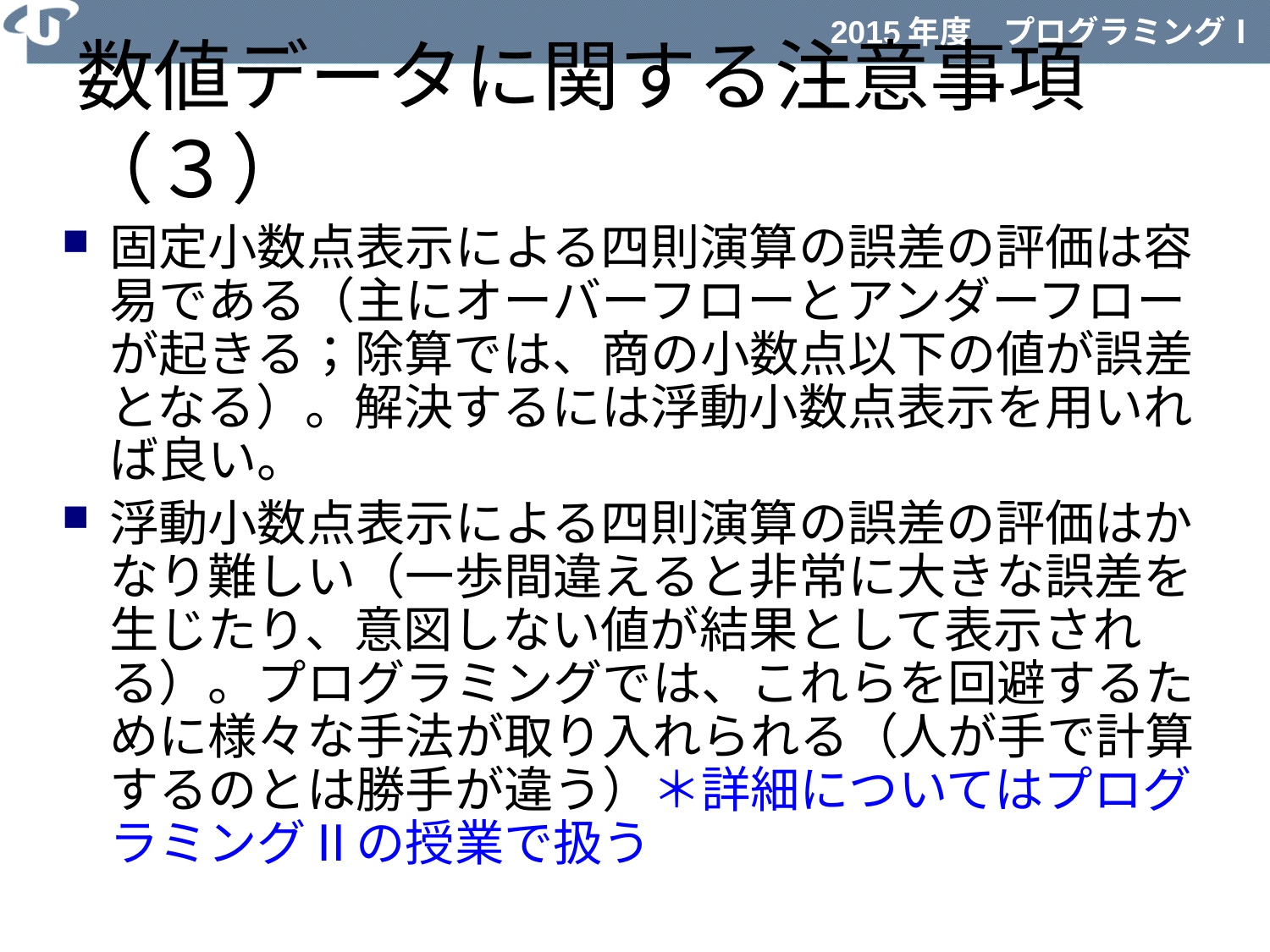

# 数値データに関する注意事項（３）
固定小数点表示による四則演算の誤差の評価は容易である（主にオーバーフローとアンダーフローが起きる；除算では、商の小数点以下の値が誤差となる）。解決するには浮動小数点表示を用いれば良い。
浮動小数点表示による四則演算の誤差の評価はかなり難しい（一歩間違えると非常に大きな誤差を生じたり、意図しない値が結果として表示される）。プログラミングでは、これらを回避するために様々な手法が取り入れられる（人が手で計算するのとは勝手が違う）＊詳細についてはプログラミングⅡの授業で扱う